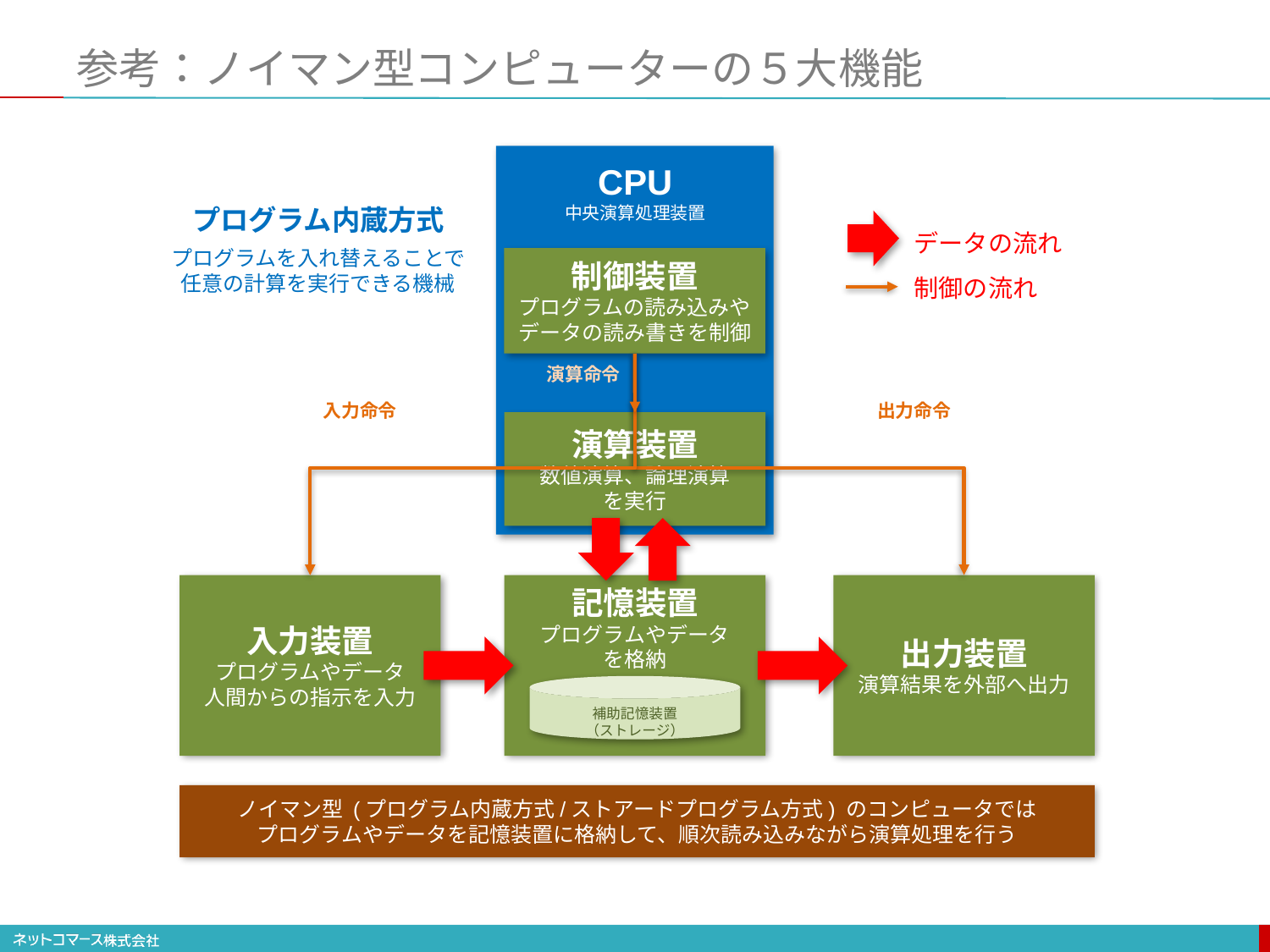

# 参考：ノイマン型コンピューターの５大機能

CPU
中央演算処理装置
プログラム内蔵方式

データの流れ
プログラムを入れ替えることで
任意の計算を実行できる機械
制御装置
プログラムの読み込みやデータの読み書きを制御
制御の流れ
演算命令
入力命令
出力命令
演算装置
数値演算、論理演算
を実行

出力装置
演算結果を外部へ出力
入力装置
プログラムやデータ
人間からの指示を入力
記憶装置
プログラムやデータ
を格納

補助記憶装置
（ストレージ）
ノイマン型 (プログラム内蔵方式/ストアードプログラム方式) のコンピュータでは
プログラムやデータを記憶装置に格納して、順次読み込みながら演算処理を行う